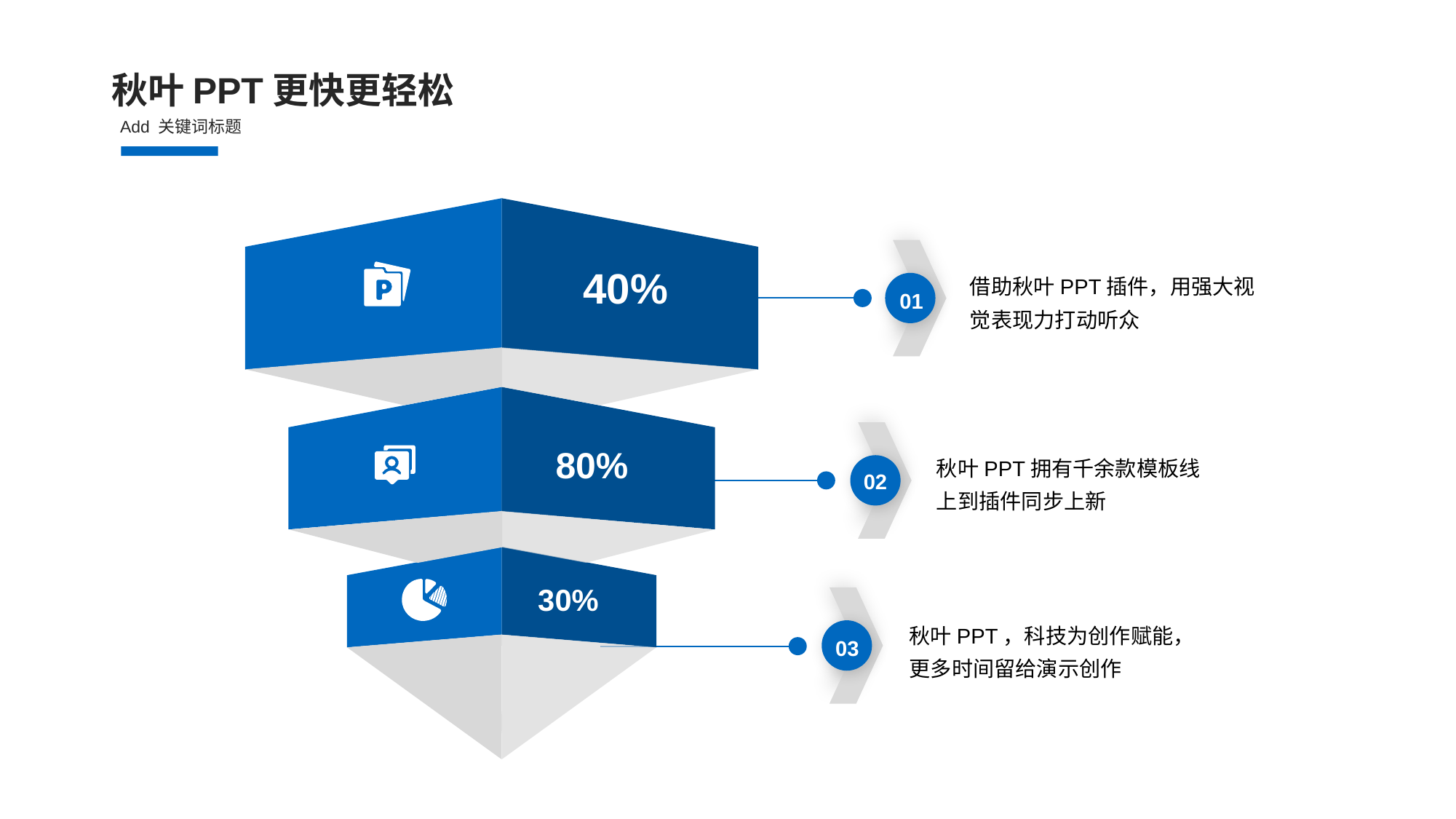

秋叶PPT更快更轻松
Add 关键词标题

40%

借助秋叶PPT插件，用强大视觉表现力打动听众

01

80%

秋叶PPT拥有千余款模板线上到插件同步上新

02

30%

秋叶PPT，科技为创作赋能，更多时间留给演示创作

03